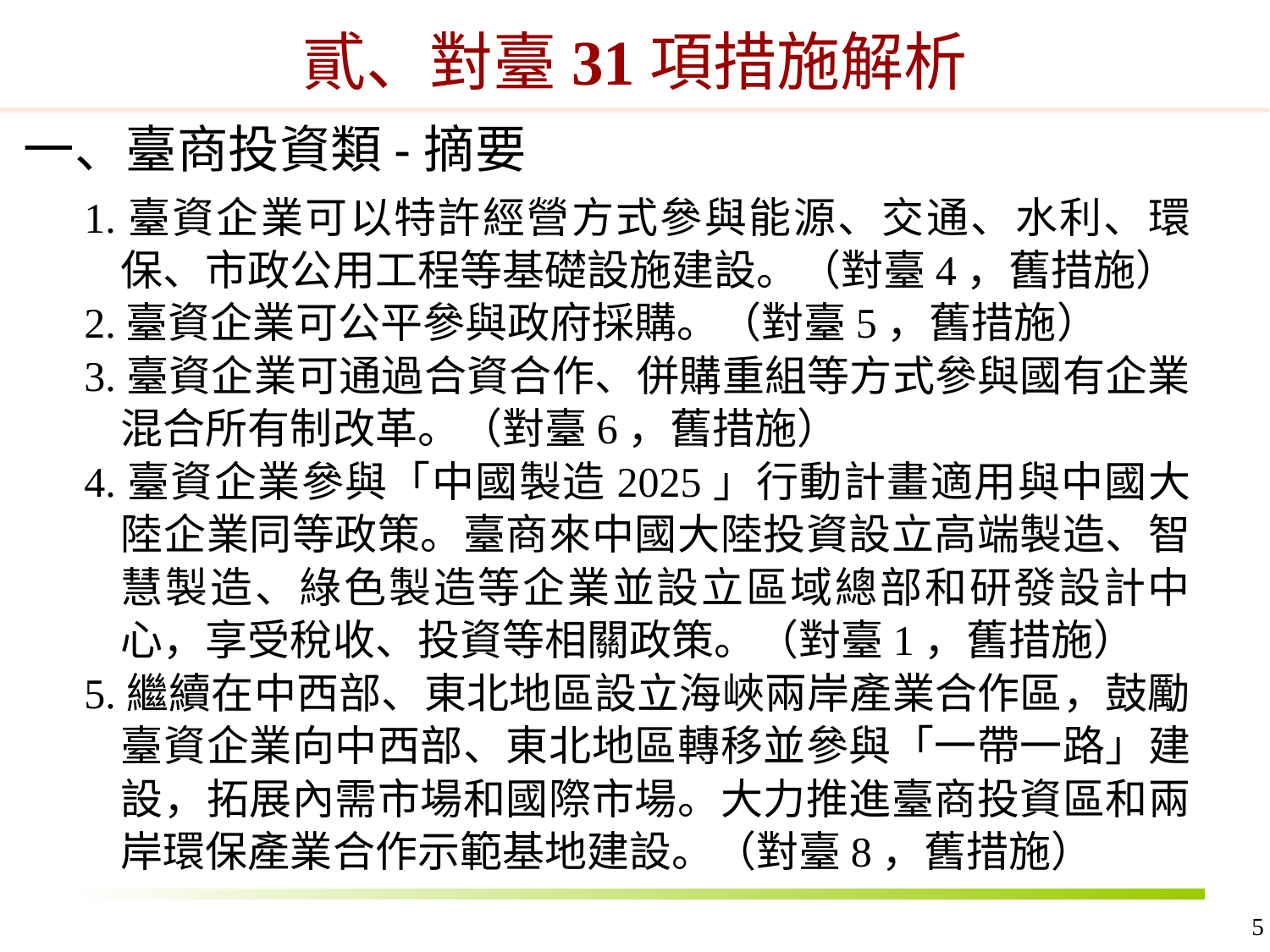

貳、對臺31項措施解析
一、臺商投資類-摘要

1.臺資企業可以特許經營方式參與能源、交通、水利、環保、市政公用工程等基礎設施建設。（對臺4，舊措施）
2.臺資企業可公平參與政府採購。（對臺5，舊措施）
3.臺資企業可通過合資合作、併購重組等方式參與國有企業混合所有制改革。（對臺6，舊措施）
4.臺資企業參與「中國製造2025」行動計畫適用與中國大陸企業同等政策。臺商來中國大陸投資設立高端製造、智慧製造、綠色製造等企業並設立區域總部和研發設計中心，享受稅收、投資等相關政策。（對臺1，舊措施）
5.繼續在中西部、東北地區設立海峽兩岸產業合作區，鼓勵臺資企業向中西部、東北地區轉移並參與「一帶一路」建設，拓展內需市場和國際市場。大力推進臺商投資區和兩岸環保產業合作示範基地建設。（對臺8，舊措施）
5